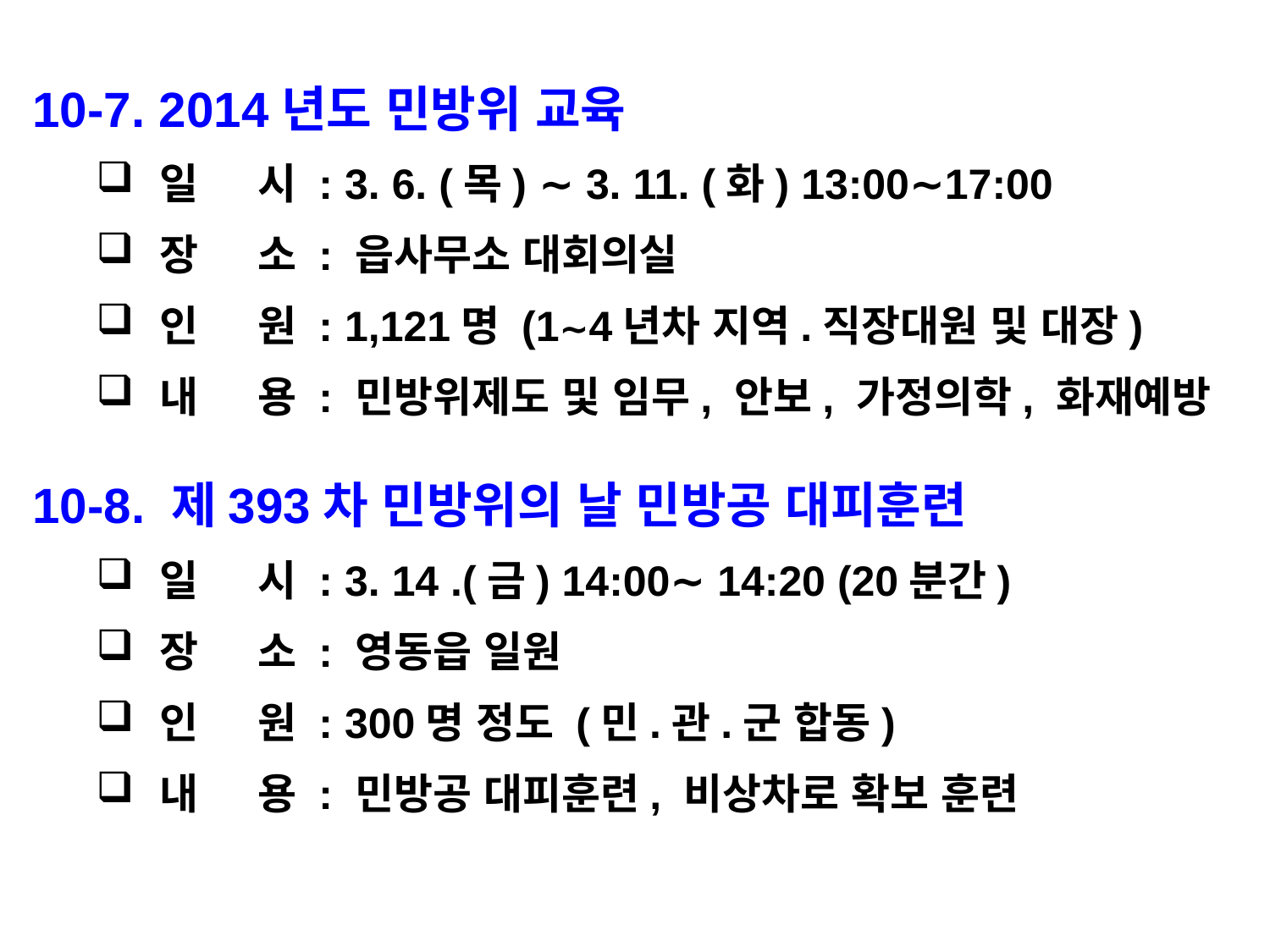

10-7. 2014년도 민방위 교육
일     시 : 3. 6. (목) ∼ 3. 11. (화) 13:00∼17:00
장     소 : 읍사무소 대회의실
인     원 : 1,121명 (1∼4년차 지역.직장대원 및 대장)
내     용 : 민방위제도 및 임무, 안보, 가정의학, 화재예방
10-8. 제393차 민방위의 날 민방공 대피훈련
일     시 : 3. 14 .(금) 14:00∼ 14:20 (20분간)
장     소 : 영동읍 일원
인     원 : 300명 정도 (민.관.군 합동)
내     용 : 민방공 대피훈련, 비상차로 확보 훈련